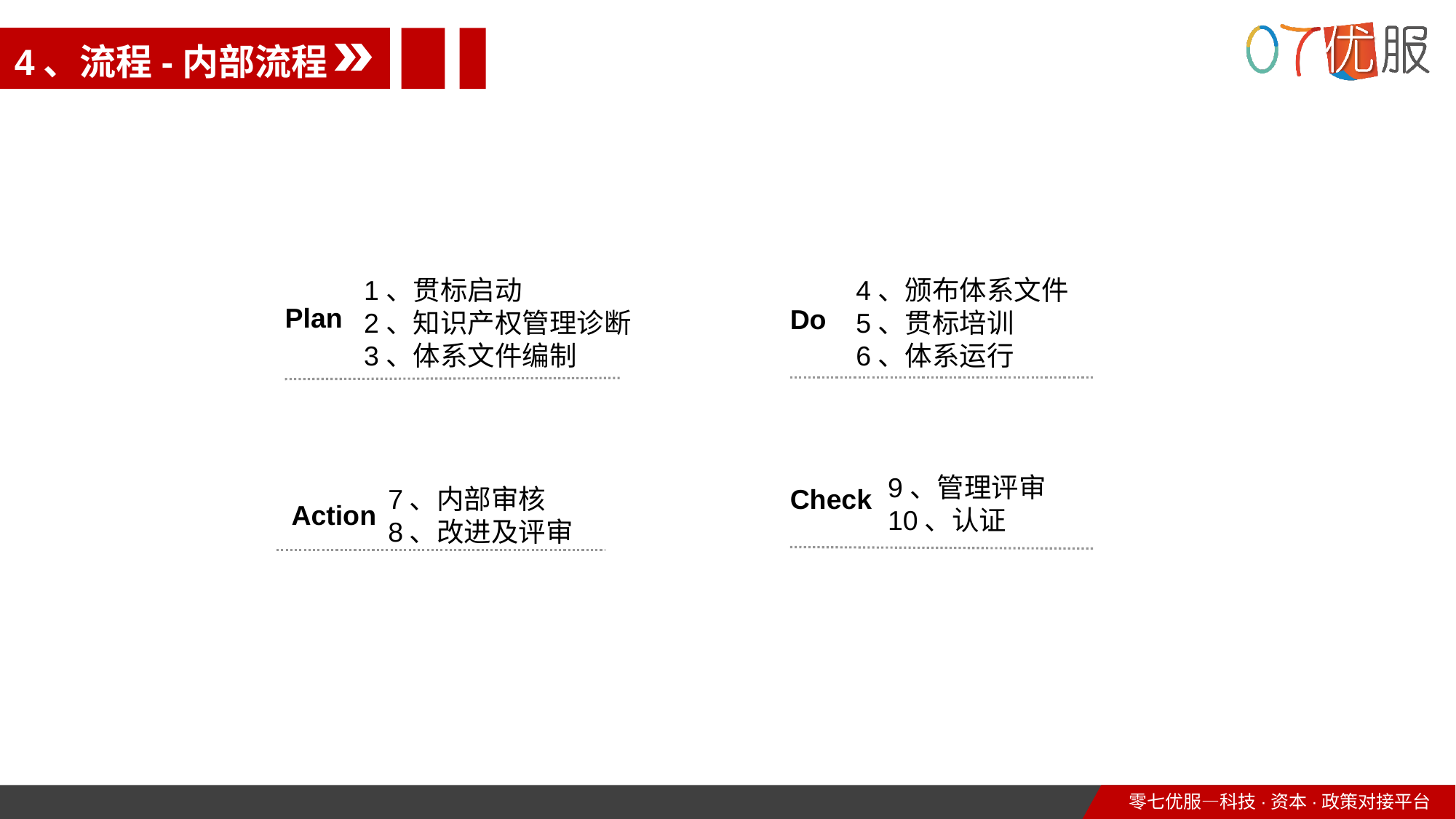

4、流程-内部流程
1、贯标启动
2、知识产权管理诊断
3、体系文件编制
4、颁布体系文件
5、贯标培训
6、体系运行
Plan
Do
9、管理评审
10、认证
Check
7、内部审核
8、改进及评审
Action